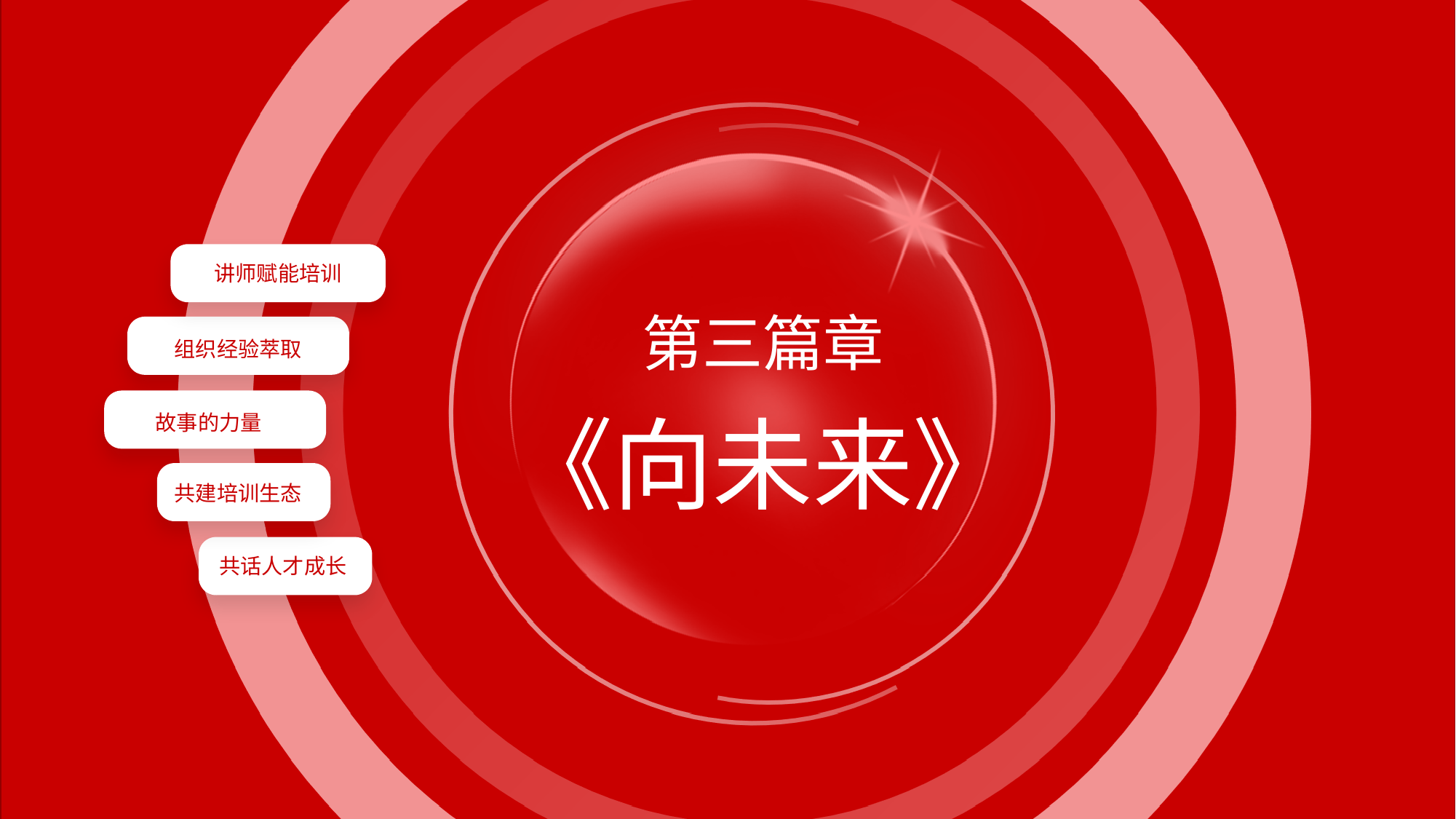

讲师赋能培训
第三篇章
《向未来》

组织经验萃取

故事的力量

共建培训生态

共话人才成长